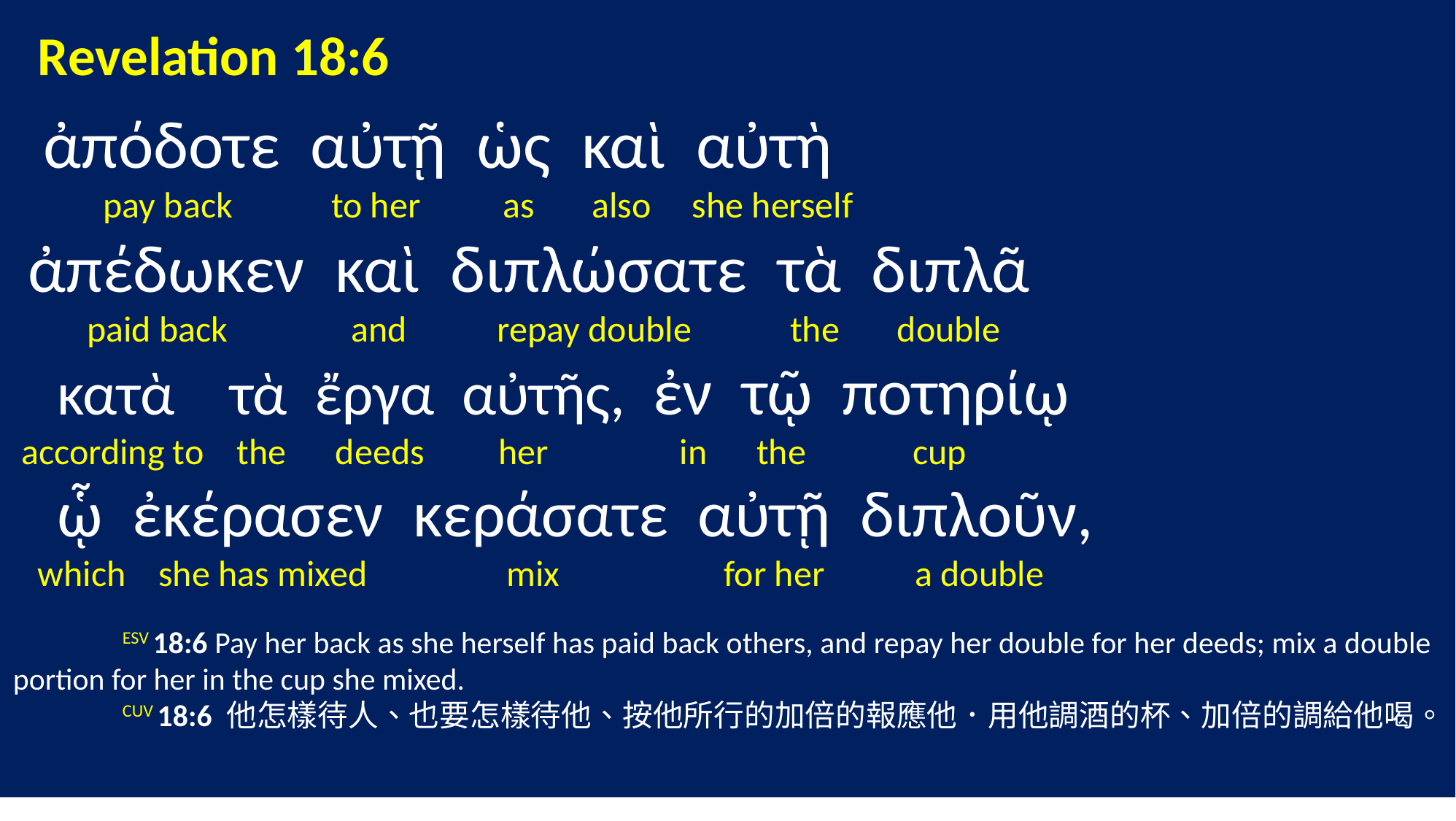

Revelation 18:6

  ἀπόδοτε  αὐτῇ  ὡς  καὶ  αὐτὴ
           pay back            to her          as       also     she herself
 ἀπέδωκεν  καὶ  διπλώσατε  τὰ  διπλᾶ
         paid back               and           repay double            the       double
   κατὰ    τὰ  ἔργα  αὐτῆς,  ἐν  τῷ  ποτηρίῳ
 according to    the      deeds         her                in      the             cup
   ᾧ  ἐκέρασεν  κεράσατε  αὐτῇ  διπλοῦν,
   which    she has mixed                 mix                    for her           a double

 	ESV 18:6 Pay her back as she herself has paid back others, and repay her double for her deeds; mix a double portion for her in the cup she mixed.
 	CUV 18:6 他怎樣待人、也要怎樣待他、按他所行的加倍的報應他．用他調酒的杯、加倍的調給他喝。